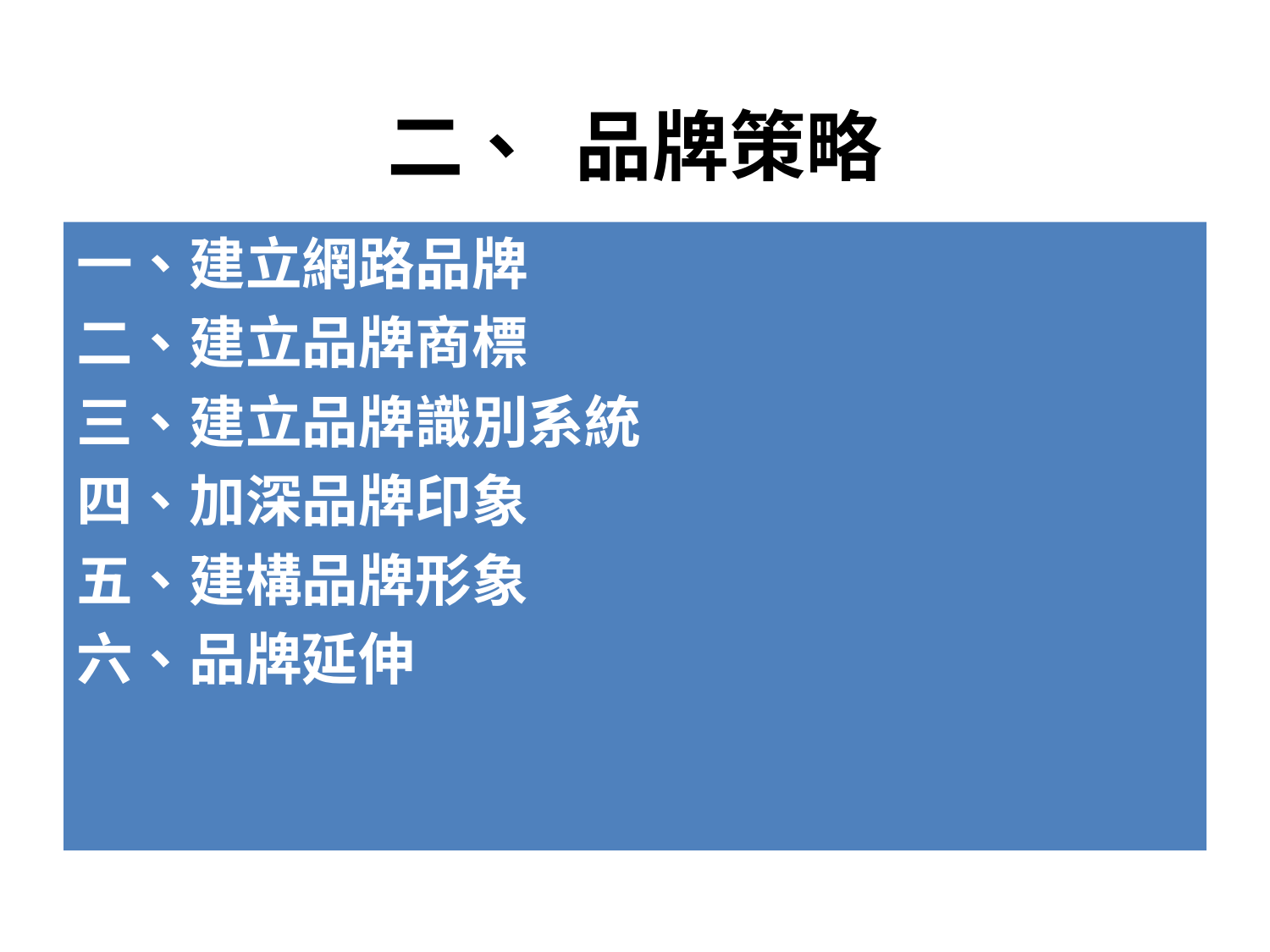

# 二、  品牌策略
一、建立網路品牌
二、建立品牌商標
三、建立品牌識別系統
四、加深品牌印象
五、建構品牌形象
六、品牌延伸